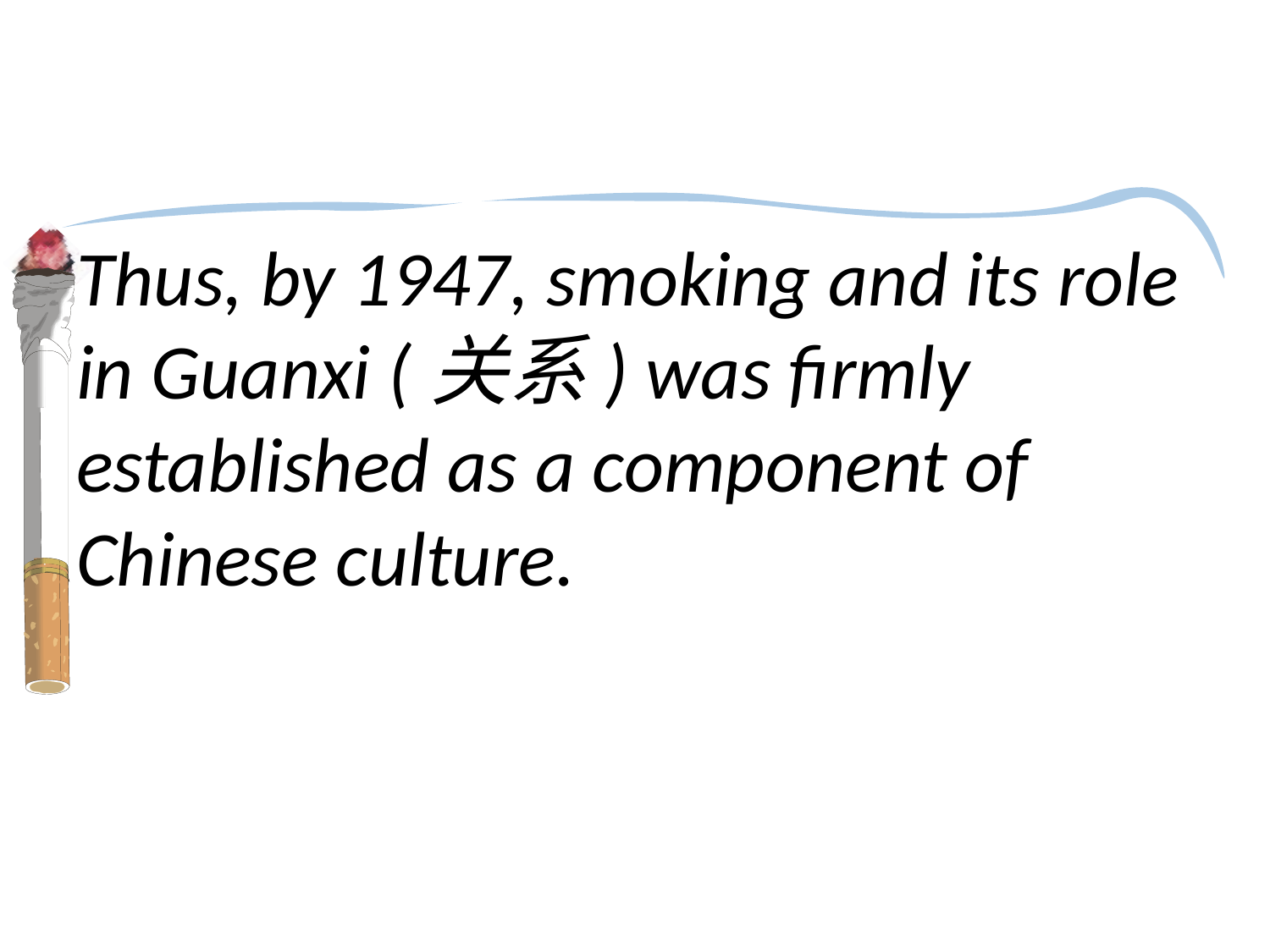

#
Thus, by 1947, smoking and its role in Guanxi (关系) was firmly established as a component of Chinese culture.